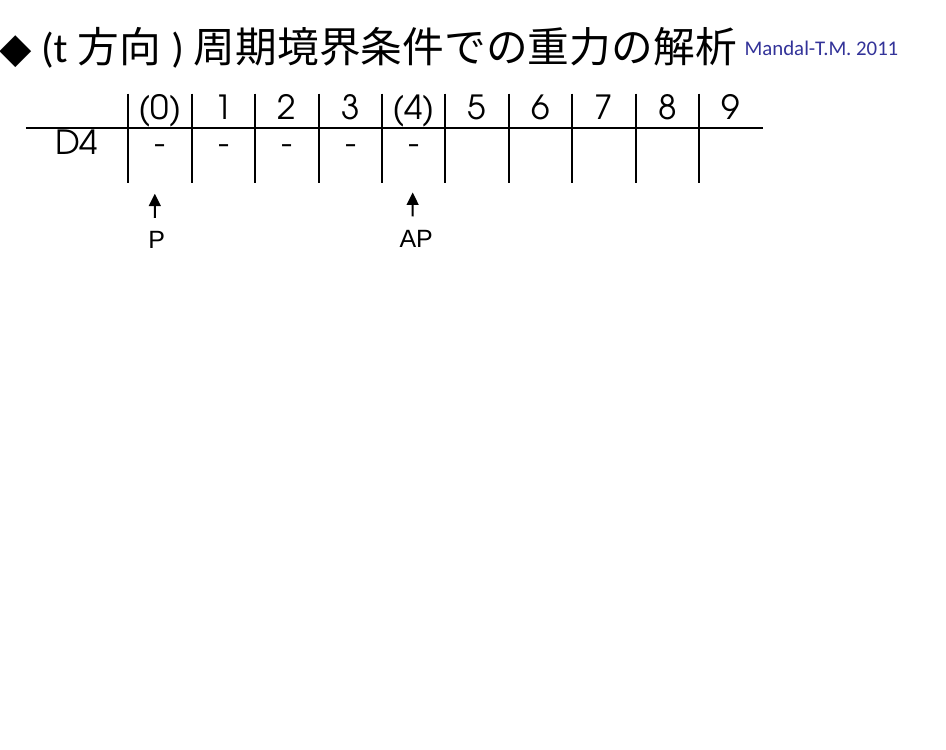

◆ (t方向)周期境界条件での重力の解析
Mandal-T.M. 2011
|  | (0) | 1 | 2 | 3 | (4) | 5 | 6 | 7 | 8 | 9 |
| --- | --- | --- | --- | --- | --- | --- | --- | --- | --- | --- |
| D4 | - | - | - | - | - |  |  |  |  |  |

AP
P